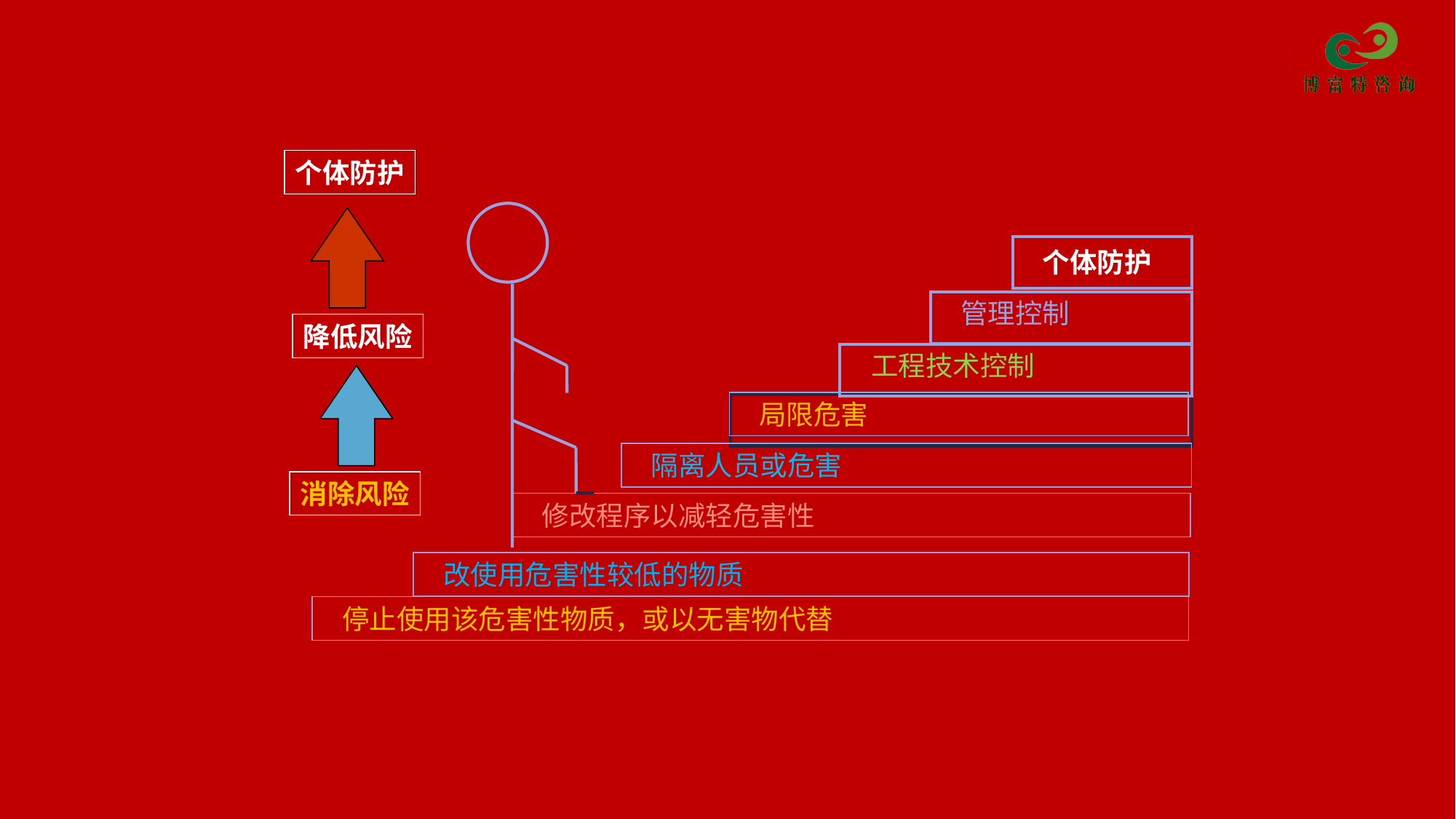

个体防护

  个体防护

  管理控制

降低风险

  工程技术控制

  局限危害

  隔离人员或危害

消除风险

  修改程序以减轻危害性

  改使用危害性较低的物质
  停止使用该危害性物质，或以无害物代替